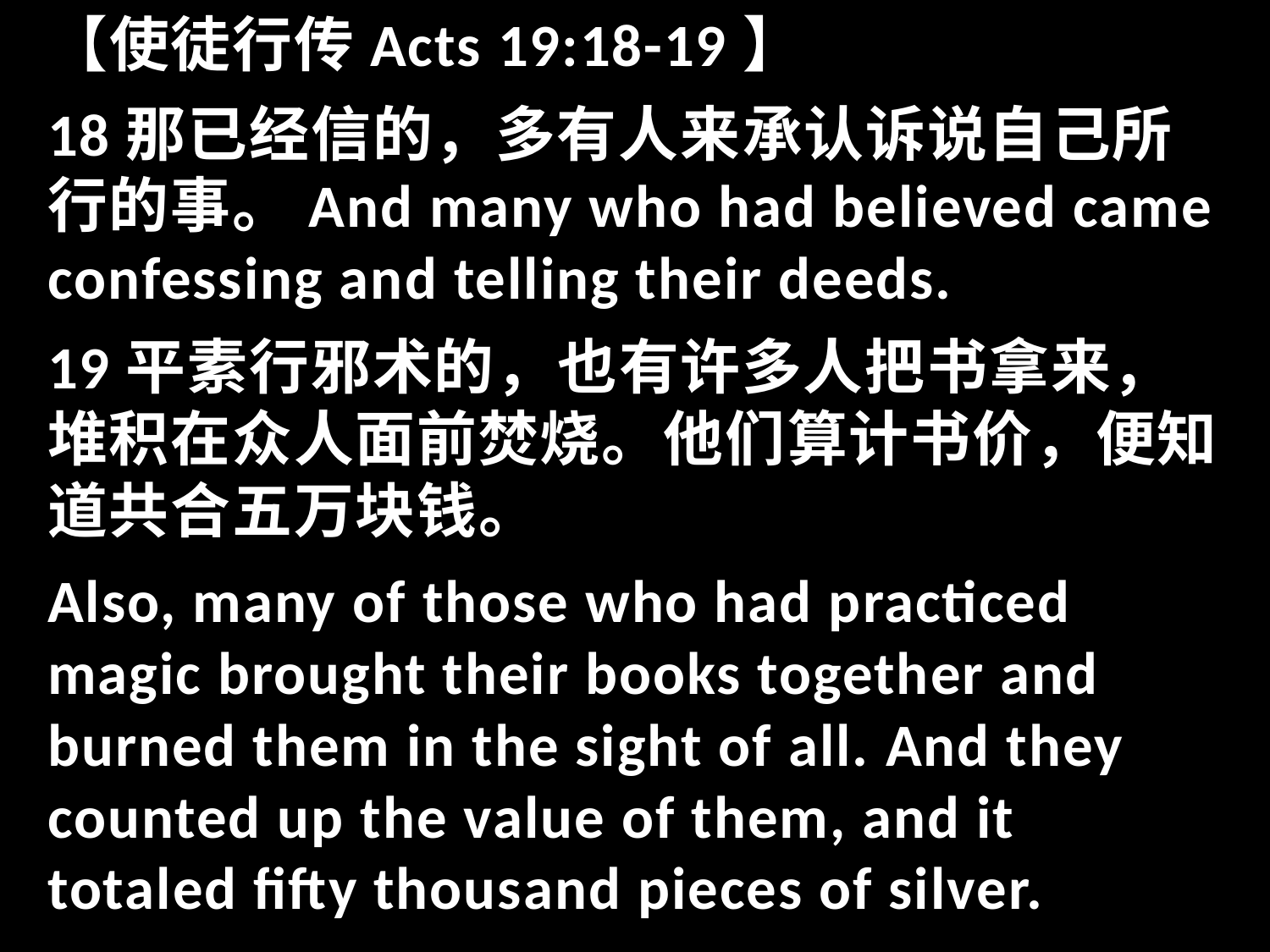

【使徒行传Acts 19:18-19】
18那已经信的，多有人来承认诉说自己所行的事。And many who had believed came confessing and telling their deeds.
19平素行邪术的，也有许多人把书拿来，堆积在众人面前焚烧。他们算计书价，便知道共合五万块钱。
Also, many of those who had practiced magic brought their books together and burned them in the sight of all. And they counted up the value of them, and it totaled fifty thousand pieces of silver.